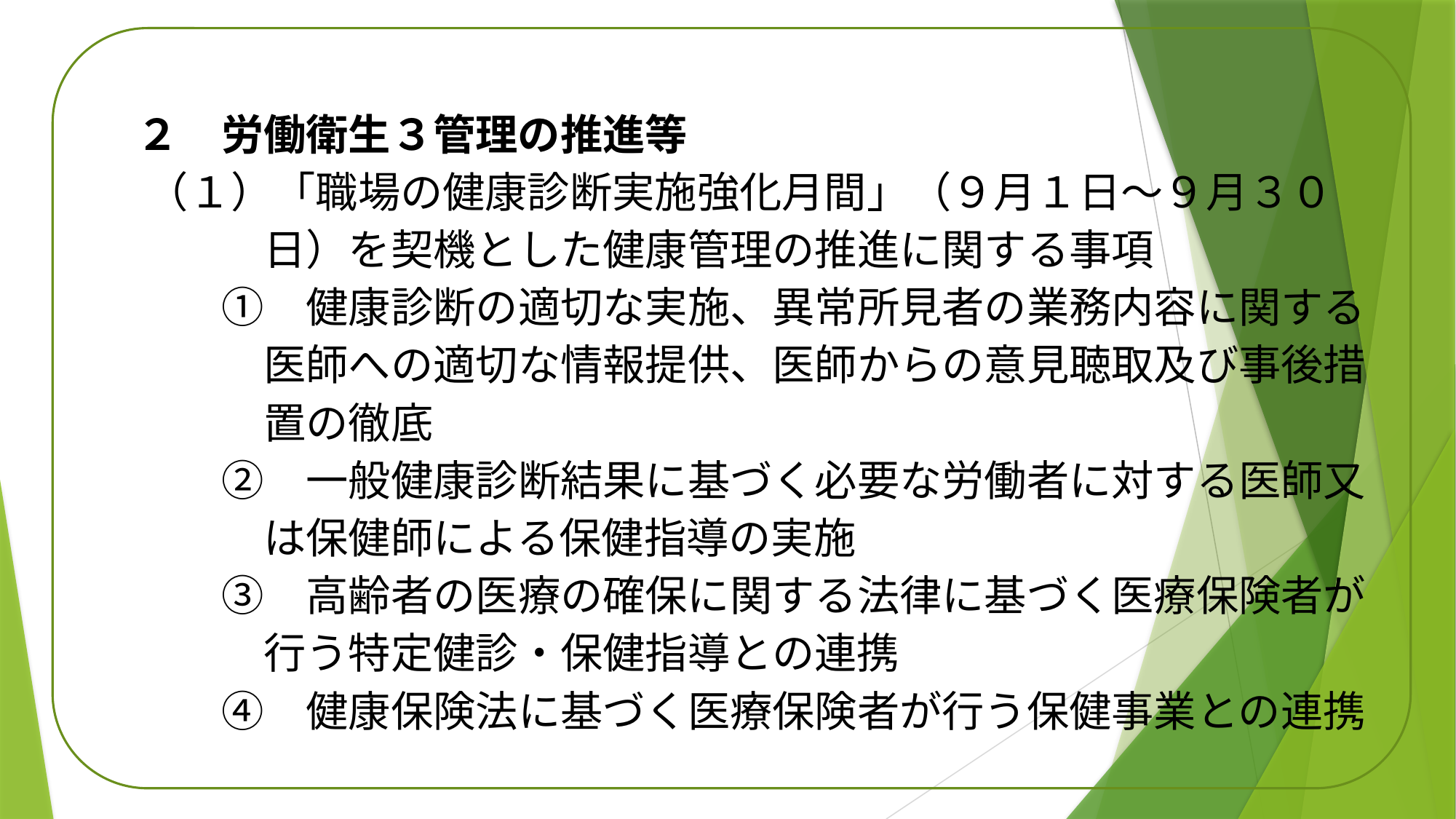

２　労働衛生３管理の推進等
　 （１）「職場の健康診断実施強化月間」（９月１日～９月３０
　　　　日）を契機とした健康管理の推進に関する事項
　　　①　健康診断の適切な実施、異常所見者の業務内容に関する
　　　　医師への適切な情報提供、医師からの意見聴取及び事後措
　　　　置の徹底
　　　②　一般健康診断結果に基づく必要な労働者に対する医師又
　　　　は保健師による保健指導の実施
　　　③　高齢者の医療の確保に関する法律に基づく医療保険者が
　　　　行う特定健診・保健指導との連携
　　　④　健康保険法に基づく医療保険者が行う保健事業との連携